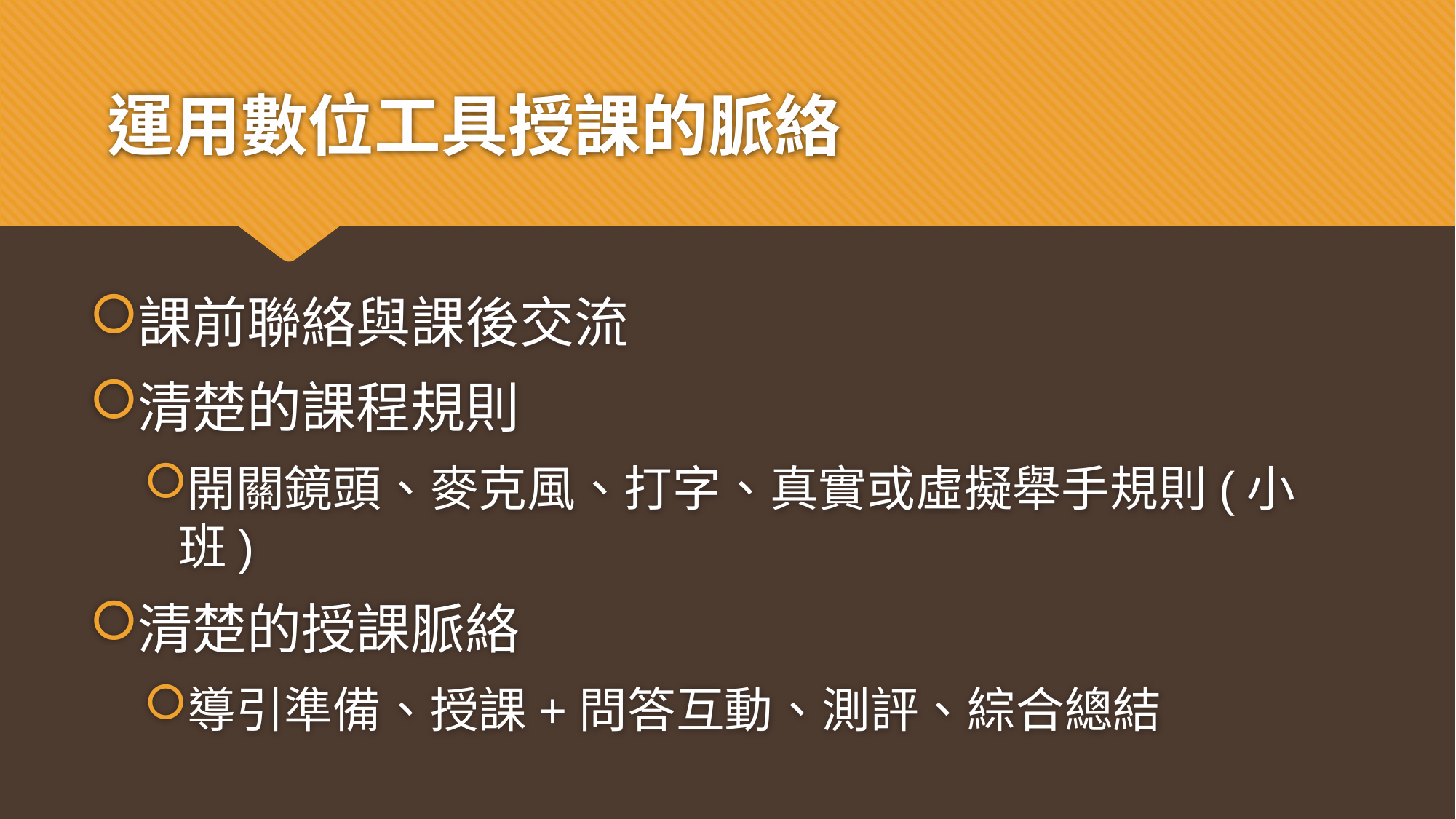

# 運用數位工具授課的脈絡
課前聯絡與課後交流
清楚的課程規則
開關鏡頭、麥克風、打字、真實或虛擬舉手規則(小班)
清楚的授課脈絡
導引準備、授課+問答互動、測評、綜合總結